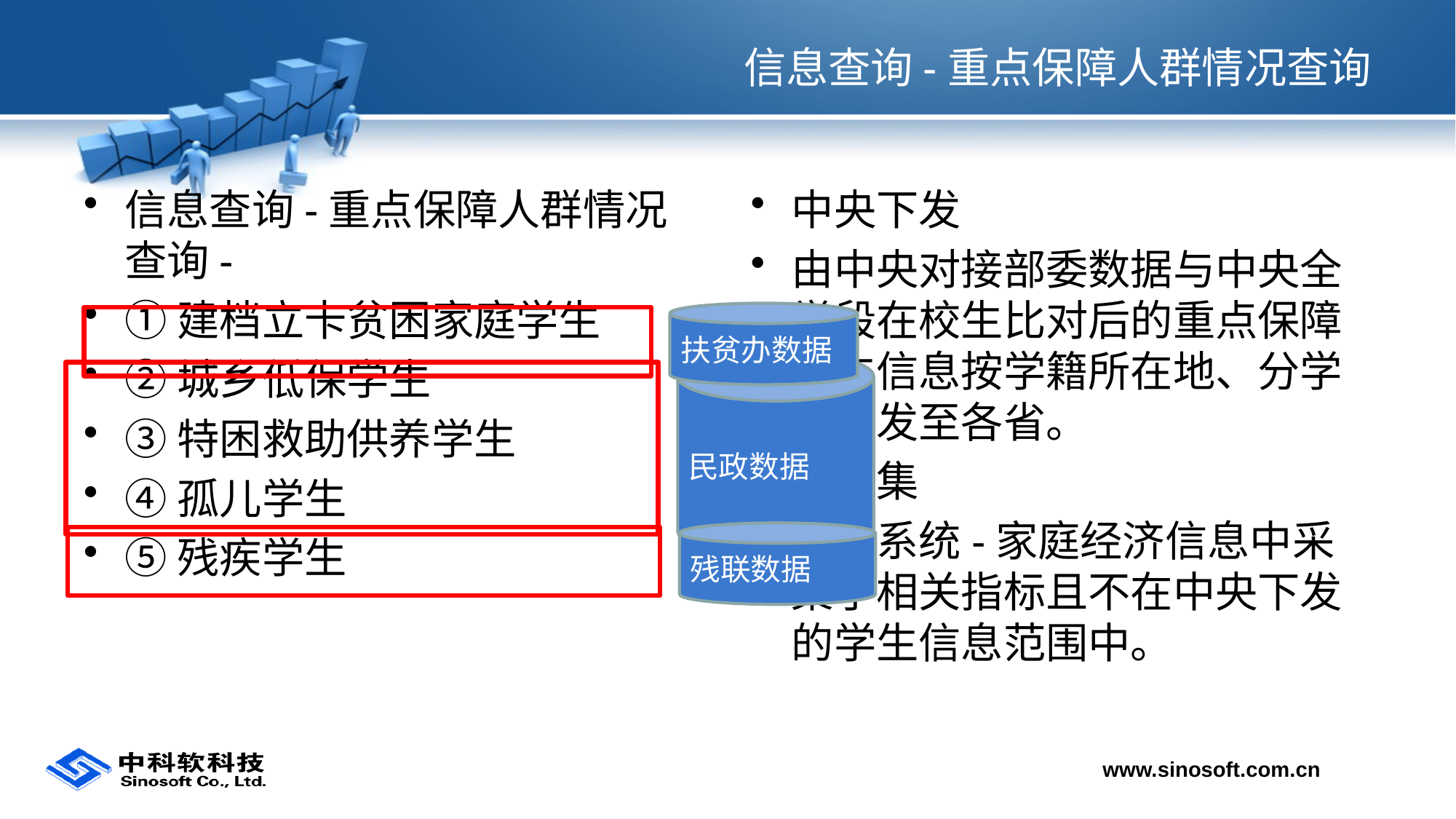

# 信息查询-重点保障人群情况查询
信息查询-重点保障人群情况查询-
①建档立卡贫困家庭学生
②城乡低保学生
③特困救助供养学生
④孤儿学生
⑤残疾学生

中央下发
由中央对接部委数据与中央全学段在校生比对后的重点保障学生信息按学籍所在地、分学段下发至各省。
自采集
资助系统-家庭经济信息中采集了相关指标且不在中央下发的学生信息范围中。
扶贫办数据

民政数据

残联数据